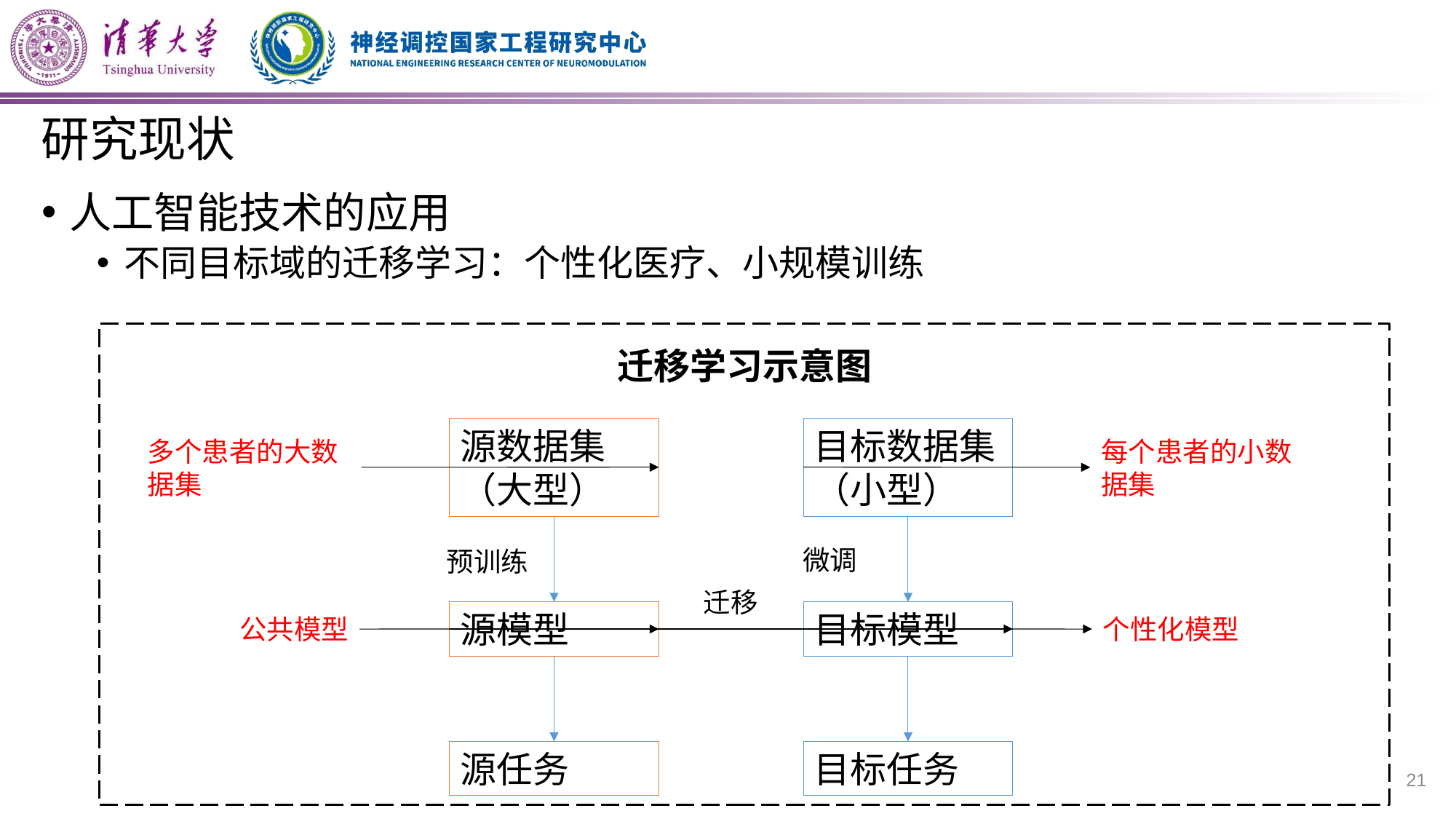

# 研究现状
人工智能技术的应用
不同目标域的迁移学习：个性化医疗、小规模训练

迁移学习示意图
源数据集
（大型）
目标数据集
（小型）
多个患者的大数据集
每个患者的小数据集
微调
预训练
迁移
源模型
目标模型
公共模型
个性化模型
源任务
目标任务
21